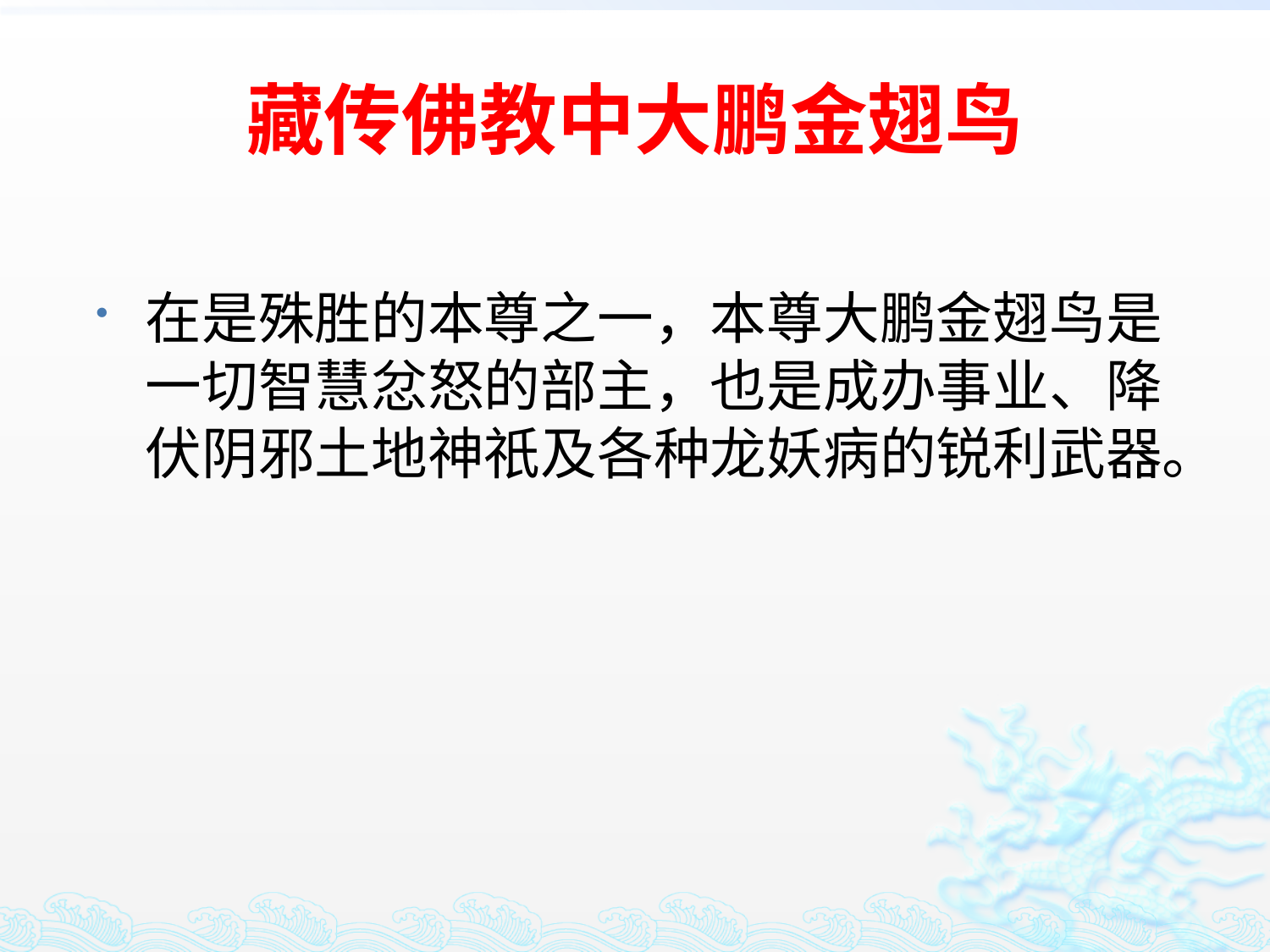

# 藏传佛教中大鹏金翅鸟
在是殊胜的本尊之一，本尊大鹏金翅鸟是一切智慧忿怒的部主，也是成办事业、降伏阴邪土地神祇及各种龙妖病的锐利武器。